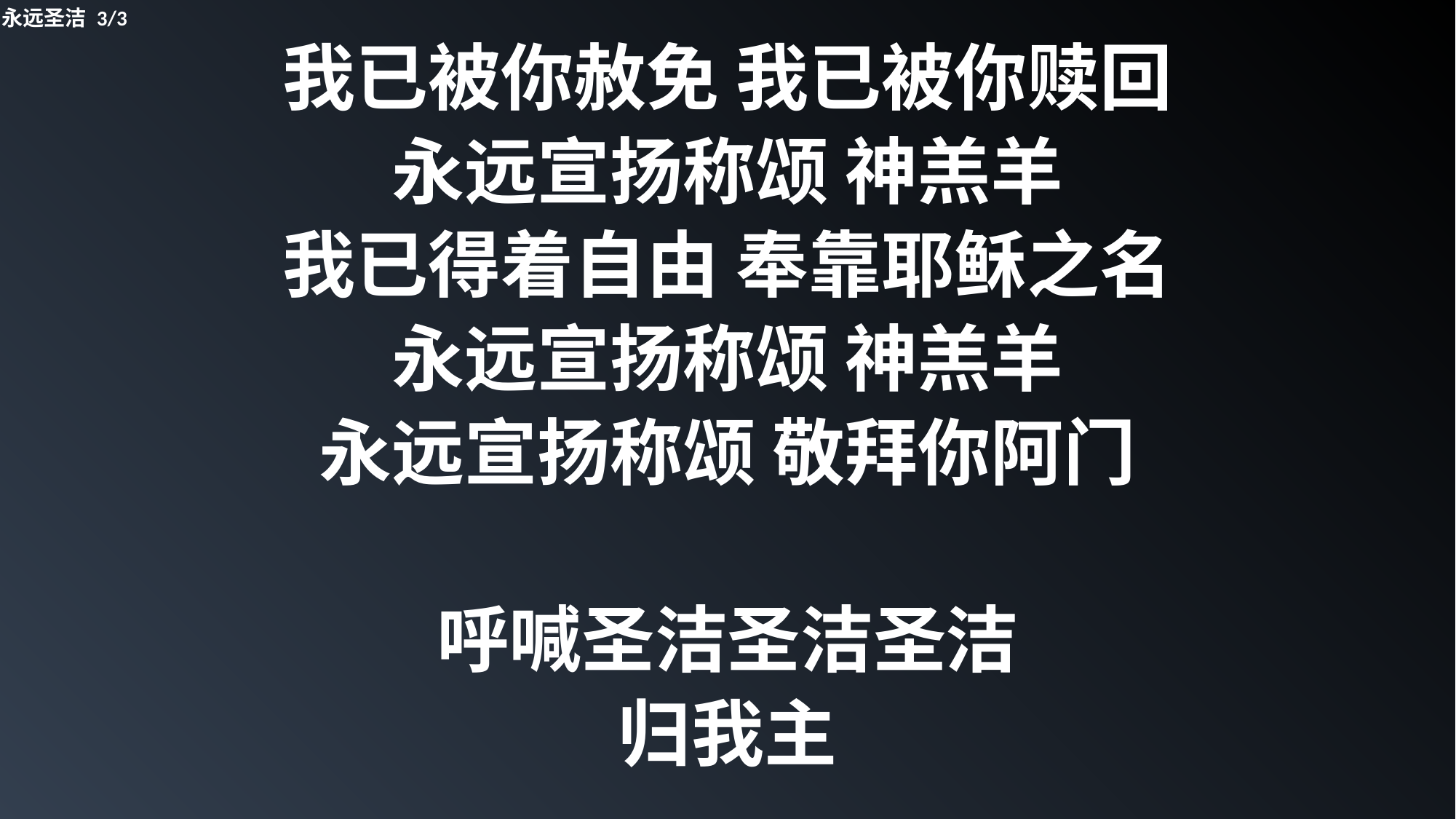

永远圣洁 3/3
我已被你赦免 我已被你赎回
永远宣扬称颂 神羔羊
我已得着自由 奉靠耶稣之名
永远宣扬称颂 神羔羊
永远宣扬称颂 敬拜你阿门

呼喊圣洁圣洁圣洁
归我主